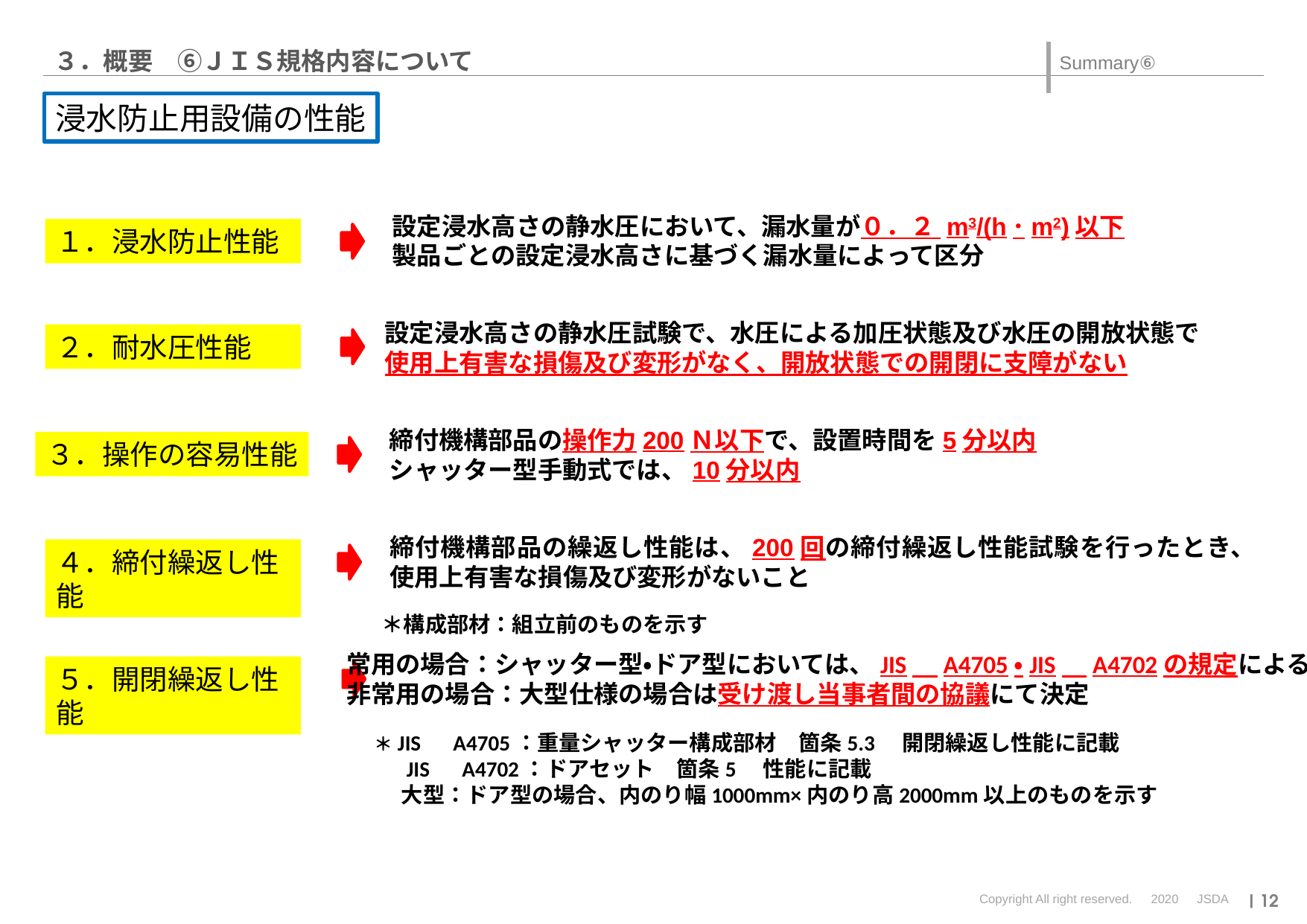

３．概要　⑥ＪＩＳ規格内容について
Summary⑥
浸水防止用設備の性能
設定浸水高さの静水圧において、漏水量が０．２ m3/(h･m2)以下
製品ごとの設定浸水高さに基づく漏水量によって区分
１．浸水防止性能

設定浸水高さの静水圧試験で、水圧による加圧状態及び水圧の開放状態で
使用上有害な損傷及び変形がなく、開放状態での開閉に支障がない
２．耐水圧性能

締付機構部品の操作力200Ｎ以下で、設置時間を5分以内
シャッター型手動式では、10分以内
３．操作の容易性能

締付機構部品の繰返し性能は、200回の締付繰返し性能試験を行ったとき、
使用上有害な損傷及び変形がないこと
４．締付繰返し性能

＊構成部材：組立前のものを示す
常用の場合：シャッター型・ドア型においては、JIS　A4705・JIS　A4702の規定による
非常用の場合：大型仕様の場合は受け渡し当事者間の協議にて決定
５．開閉繰返し性能

＊JIS　A4705：重量シャッター構成部材　箇条5.3　開閉繰返し性能に記載
　 JIS　A4702：ドアセット　箇条5　性能に記載
　 大型：ドア型の場合、内のり幅1000mm×内のり高2000mm以上のものを示す